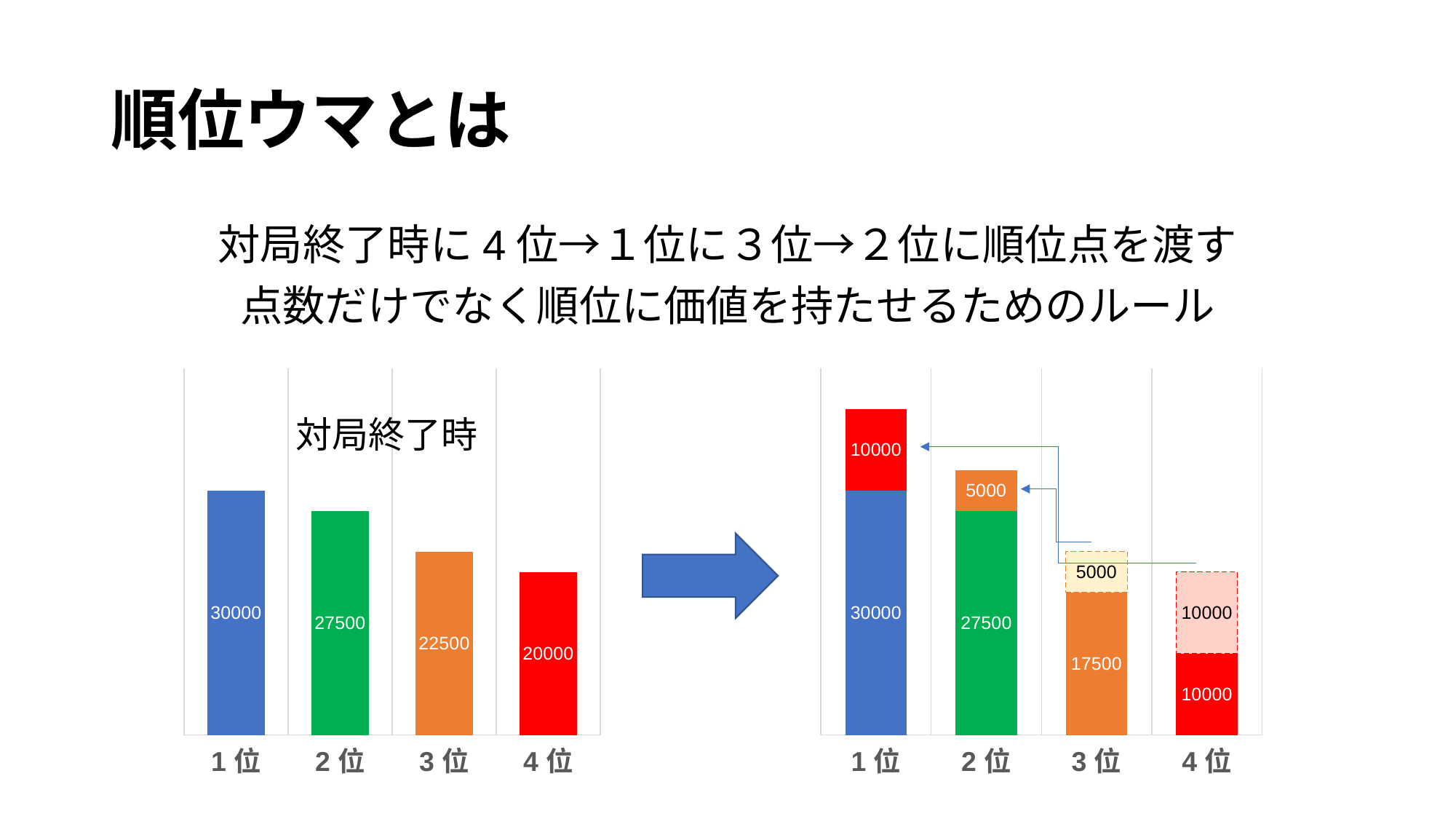

# 順位ウマとは
対局終了時に4位→１位に３位→２位に順位点を渡す
点数だけでなく順位に価値を持たせるためのルール

### Chart

| Category | 点数 | 列1 | 列2 |
|---|---|---|---|
| 1位 | 30000.0 | 10000.0 | 0.0 |
| 2位 | 27500.0 | 5000.0 | 0.0 |
| 3位 | 22500.0 | 5000.0 | 0.0 |
| 4位 | 20000.0 | 10000.0 | 0.0 |

### Chart

| Category | 点数 | 列1 | 列2 |
|---|---|---|---|
| 1位 | 30000.0 | 10000.0 | 0.0 |
| 2位 | 27500.0 | 5000.0 | 0.0 |
| 3位 | 17500.0 | 5000.0 | 0.0 |
| 4位 | 10000.0 | 10000.0 | 0.0 |
対局終了時